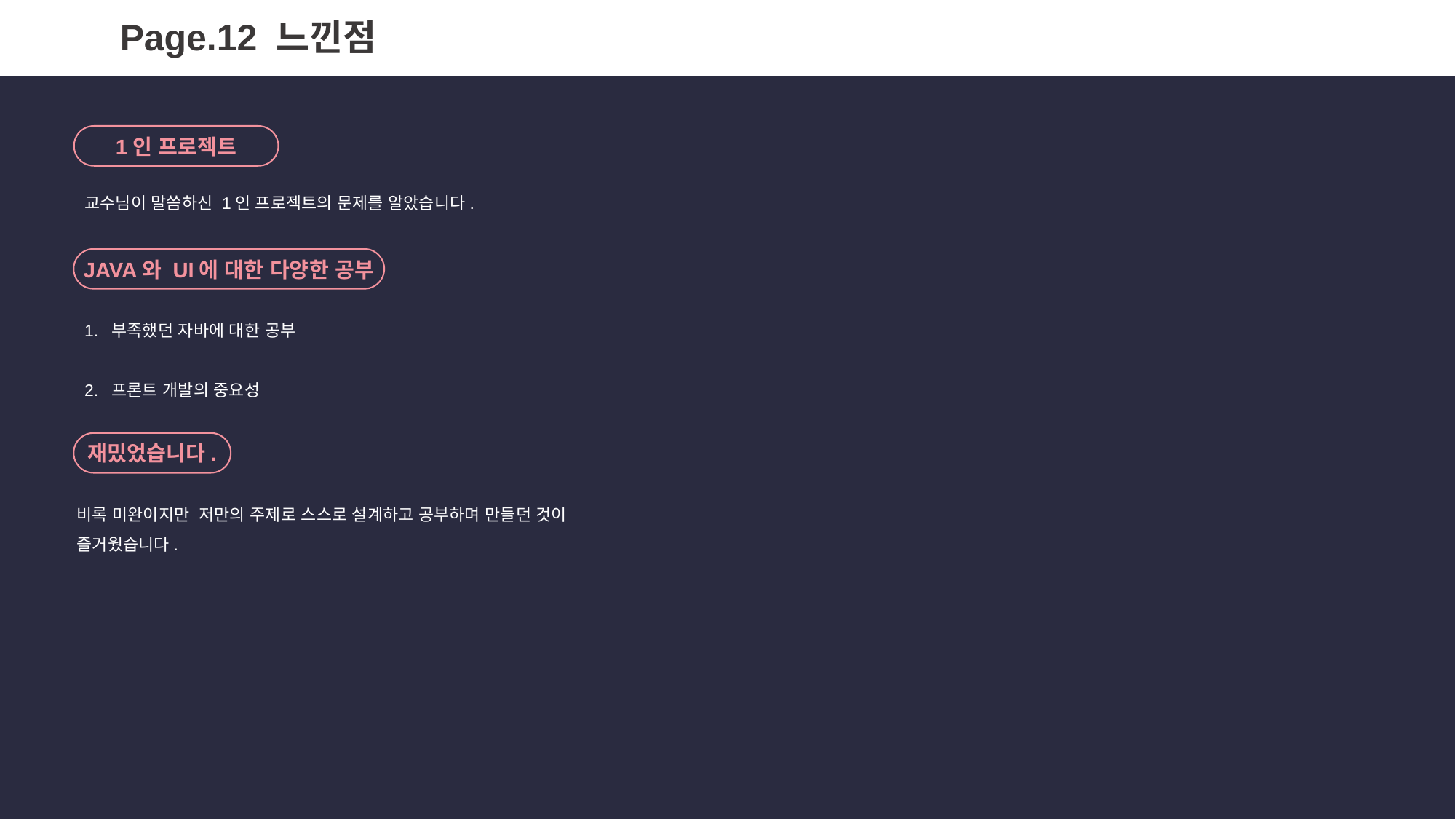

Page.12 느낀점
1인 프로젝트

교수님이 말씀하신 1인 프로젝트의 문제를 알았습니다.
JAVA와 UI에 대한 다양한 공부
부족했던 자바에 대한 공부

프론트 개발의 중요성
재밌었습니다.
비록 미완이지만  저만의 주제로 스스로 설계하고 공부하며 만들던 것이
즐거웠습니다.